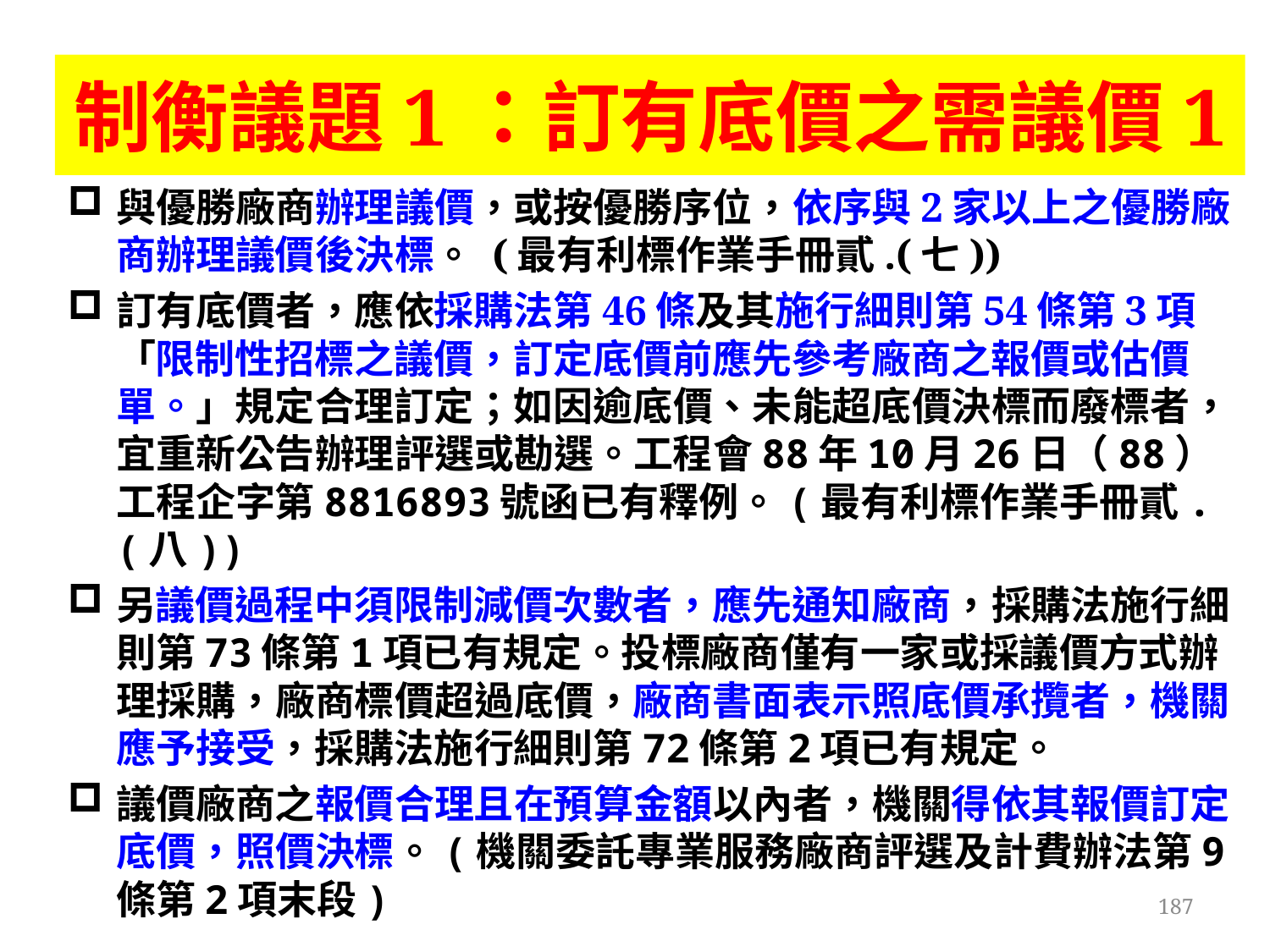

# 制衡議題1：訂有底價之需議價1
與優勝廠商辦理議價，或按優勝序位，依序與2家以上之優勝廠商辦理議價後決標。 (最有利標作業手冊貳.(七))
訂有底價者，應依採購法第46條及其施行細則第54條第3項「限制性招標之議價，訂定底價前應先參考廠商之報價或估價單。」規定合理訂定；如因逾底價、未能超底價決標而廢標者，宜重新公告辦理評選或勘選。工程會88年10月26日（88）工程企字第8816893號函已有釋例。(最有利標作業手冊貳.(八))
另議價過程中須限制減價次數者，應先通知廠商，採購法施行細則第73條第1項已有規定。投標廠商僅有一家或採議價方式辦理採購，廠商標價超過底價，廠商書面表示照底價承攬者，機關應予接受，採購法施行細則第72條第2項已有規定。
議價廠商之報價合理且在預算金額以內者，機關得依其報價訂定底價，照價決標。(機關委託專業服務廠商評選及計費辦法第9條第2項末段)

187